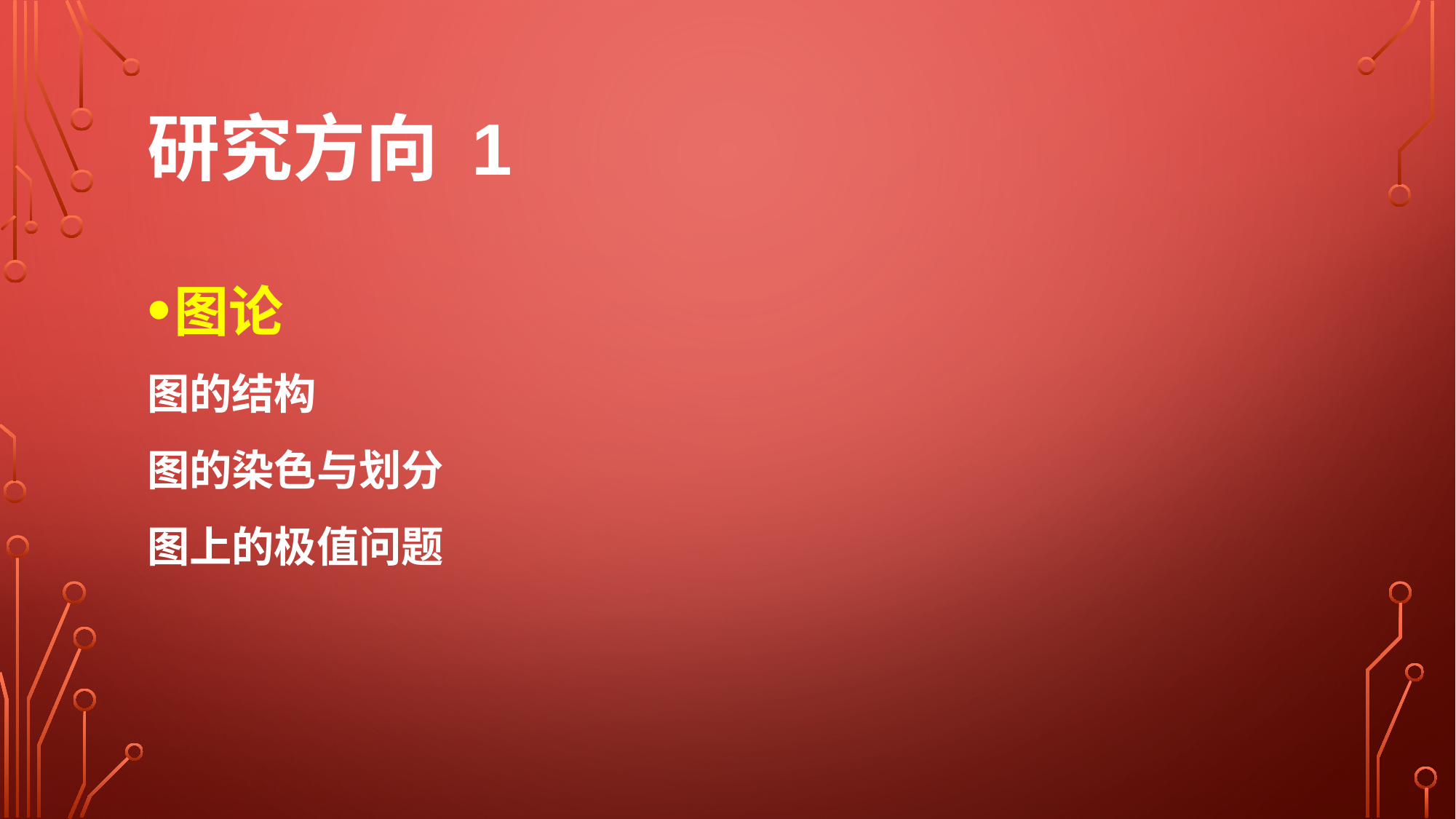

# 研究方向 1
图论
图的结构
图的染色与划分
图上的极值问题